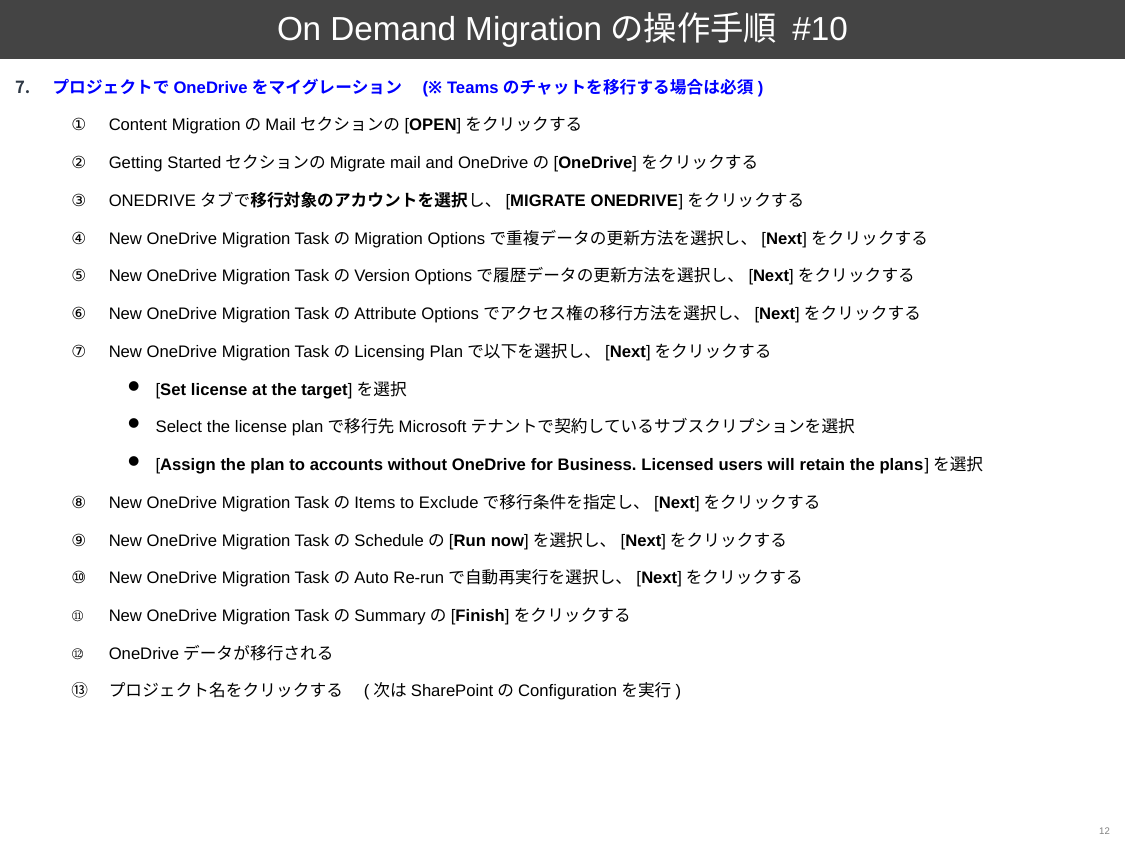

# On Demand Migrationの操作手順 #10
プロジェクトでOneDriveをマイグレーション　(※ Teamsのチャットを移行する場合は必須)
Content MigrationのMailセクションの[OPEN]をクリックする
Getting StartedセクションのMigrate mail and OneDriveの[OneDrive]をクリックする
ONEDRIVEタブで移行対象のアカウントを選択し、[MIGRATE ONEDRIVE]をクリックする
New OneDrive Migration TaskのMigration Optionsで重複データの更新方法を選択し、[Next]をクリックする
New OneDrive Migration TaskのVersion Optionsで履歴データの更新方法を選択し、[Next]をクリックする
New OneDrive Migration TaskのAttribute Optionsでアクセス権の移行方法を選択し、[Next]をクリックする
New OneDrive Migration TaskのLicensing Planで以下を選択し、[Next]をクリックする
[Set license at the target]を選択
Select the license planで移行先Microsoftテナントで契約しているサブスクリプションを選択
[Assign the plan to accounts without OneDrive for Business. Licensed users will retain the plans]を選択
New OneDrive Migration TaskのItems to Excludeで移行条件を指定し、[Next]をクリックする
New OneDrive Migration TaskのScheduleの[Run now]を選択し、[Next]をクリックする
New OneDrive Migration TaskのAuto Re-runで自動再実行を選択し、[Next]をクリックする
New OneDrive Migration TaskのSummaryの[Finish]をクリックする
OneDriveデータが移行される
プロジェクト名をクリックする　(次はSharePointのConfigurationを実行)